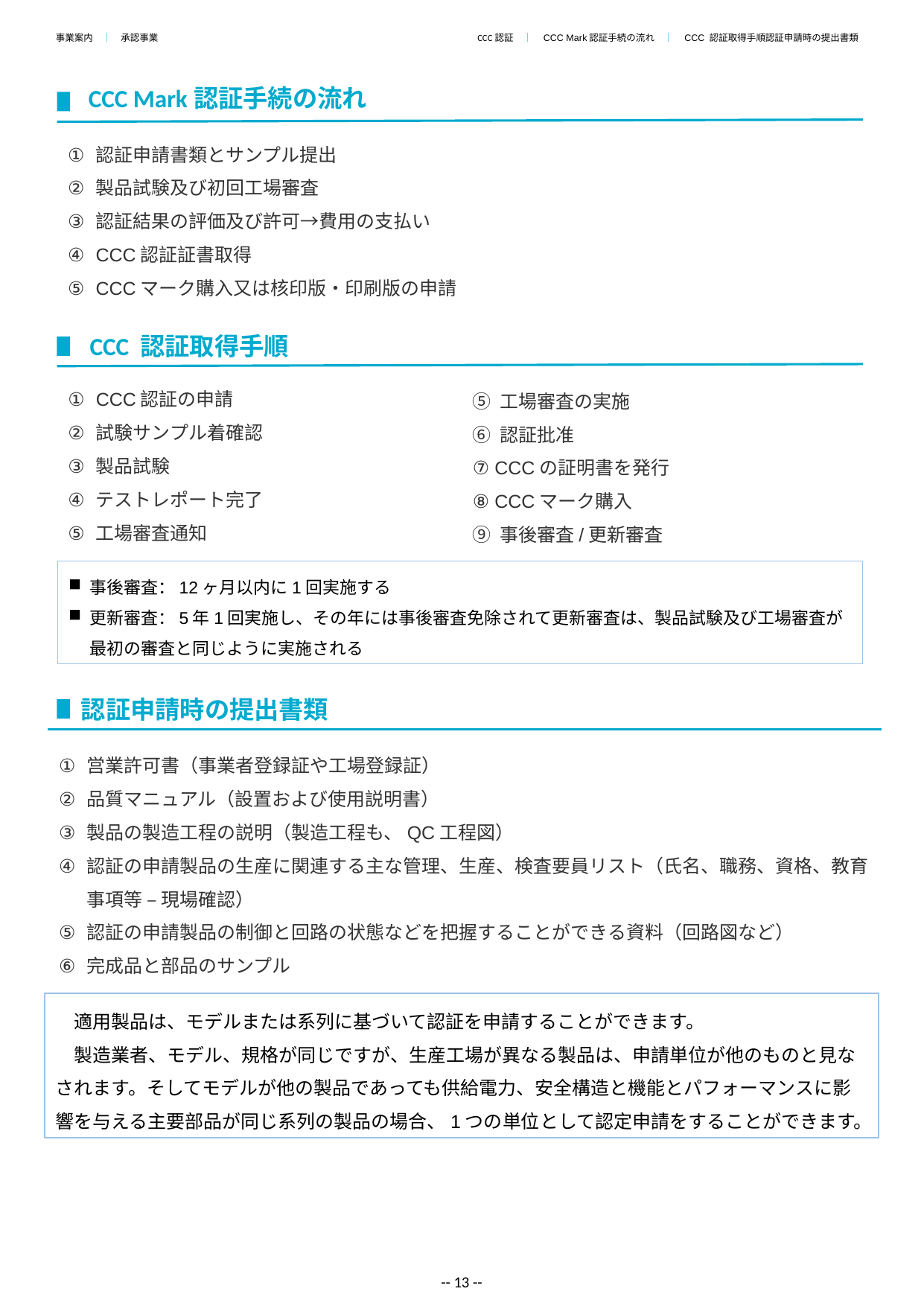

事業案内　｜　承認事業
CCC認証　｜　CCC Mark認証手続の流れ　｜　CCC 認証取得手順認証申請時の提出書類
CCC Mark認証手続の流れ

認証申請書類とサンプル提出
製品試験及び初回工場審査
認証結果の評価及び許可→費用の支払い
CCC認証証書取得
CCCマーク購入又は核印版・印刷版の申請
CCC 認証取得手順

CCC認証の申請
試験サンプル着確認
製品試験
テストレポート完了
工場審査通知
⑤ 工場審査の実施
⑥ 認証批准
⑦ CCCの証明書を発行
⑧ CCCマーク購入
⑨ 事後審査/更新審査
事後審査：12ヶ月以内に1回実施する
更新審査：5年1回実施し、その年には事後審査免除されて更新審査は、製品試験及び工場審査が最初の審査と同じように実施される
認証申請時の提出書類

営業許可書（事業者登録証や工場登録証）
品質マニュアル（設置および使用説明書）
製品の製造工程の説明（製造工程も、QC工程図）
認証の申請製品の生産に関連する主な管理、生産、検査要員リスト（氏名、職務、資格、教育事項等 – 現場確認）
認証の申請製品の制御と回路の状態などを把握することができる資料（回路図など）
完成品と部品のサンプル
　適用製品は、モデルまたは系列に基づいて認証を申請することができます。
　製造業者、モデル、規格が同じですが、生産工場が異なる製品は、申請単位が他のものと見なされます。そしてモデルが他の製品であっても供給電力、安全構造と機能とパフォーマンスに影響を与える主要部品が同じ系列の製品の場合、1つの単位として認定申請をすることができます。
-- 13 --